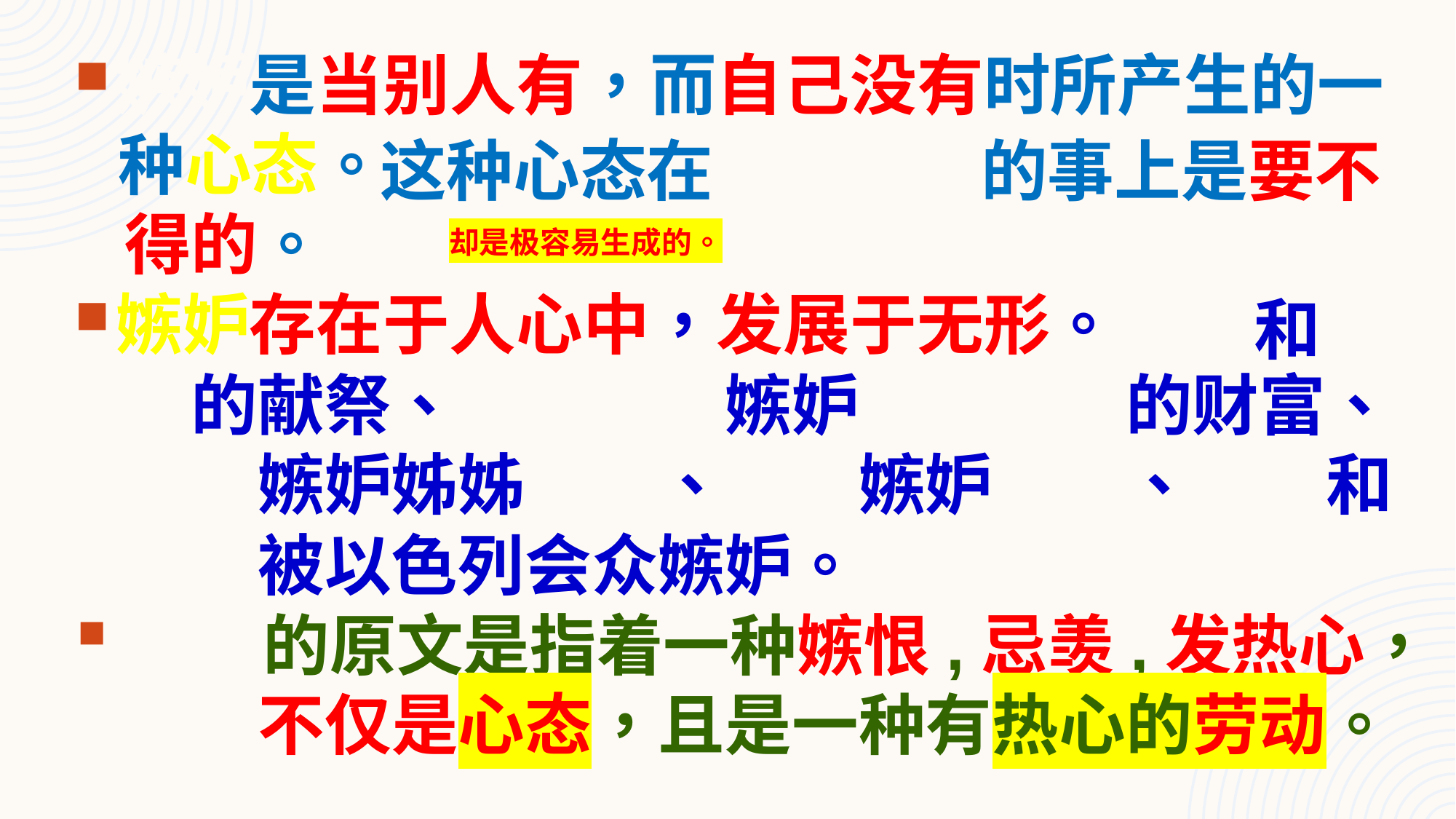

嫉妒是当别人有，而自己没有时所产生的一
种心态。
得的。
嫉妒存在于人心中，发展于无形。
隐的献祭、非利士人嫉妒亚伯拉罕的财富、
拉结嫉妒姊姊利亚、哥们嫉妒约瑟、摩西和
亚伦被以色列会众嫉妒。
嫉妒的原文是指着一种嫉恨,忌羡,发热心，
嫉妒不仅是心态，且是一种有热心的劳动。

这种心态在追求属灵的事上是要不
却是极容易生成的。
亚伯和该